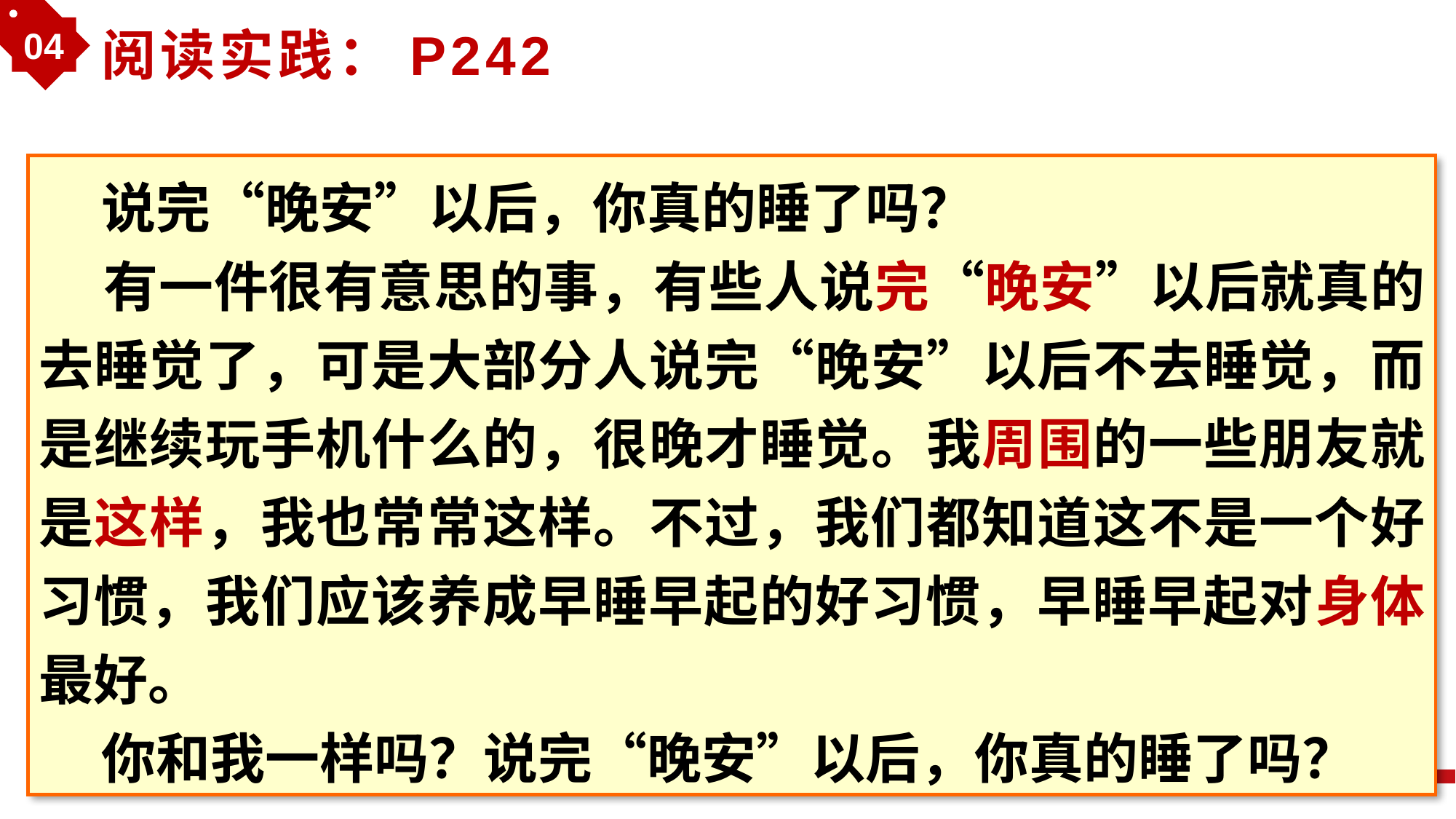

04
阅读实践：P242
    说完“晚安”以后，你真的睡了吗？
    有一件很有意思的事，有些人说完“晚安”以后就真的去睡觉了，可是大部分人说完“晚安”以后不去睡觉，而是继续玩手机什么的，很晚才睡觉。我周围的一些朋友就是这样，我也常常这样。不过，我们都知道这不是一个好习惯，我们应该养成早睡早起的好习惯，早睡早起对身体最好。
    你和我一样吗？说完“晚安”以后，你真的睡了吗？